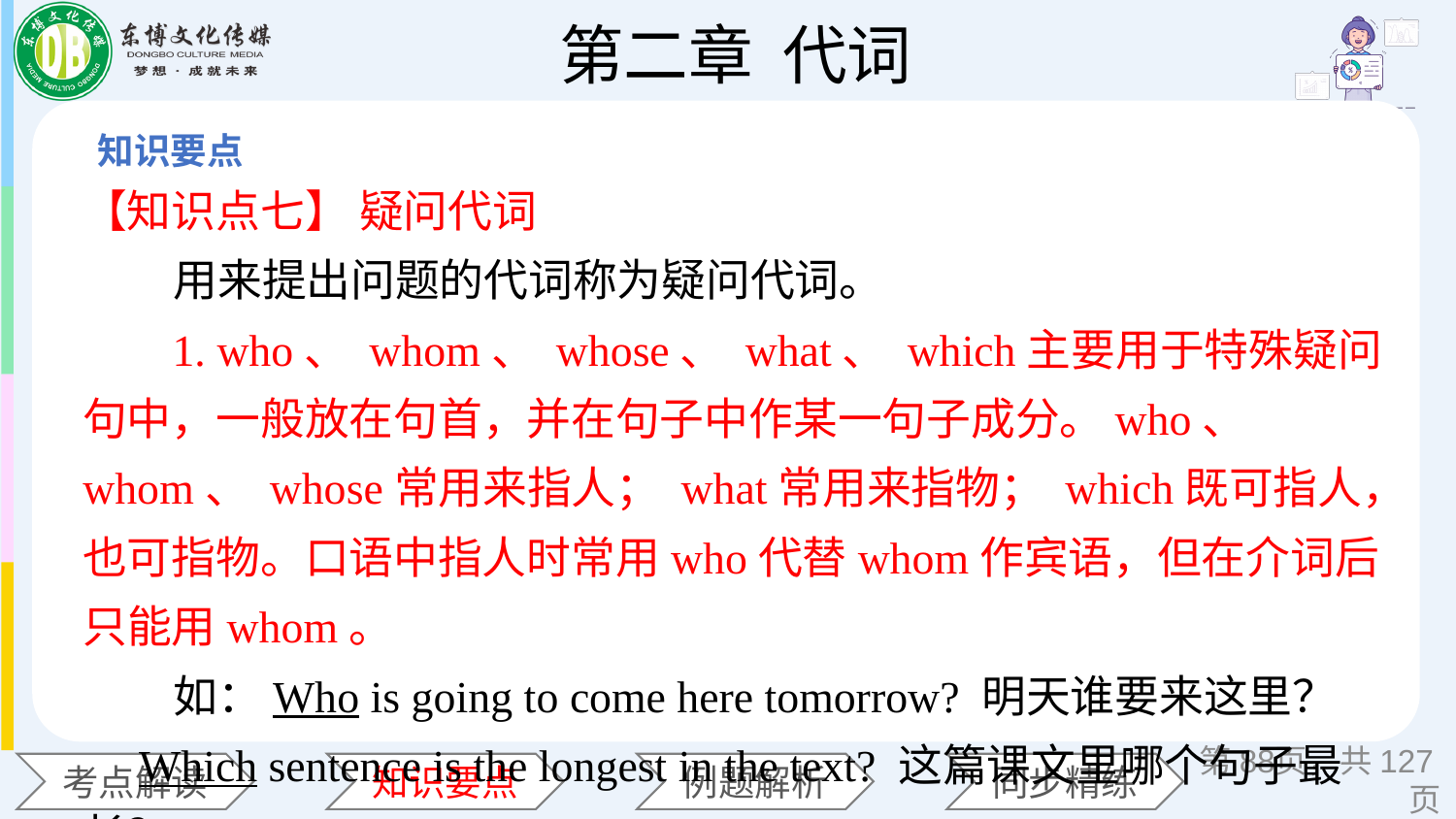

【知识点七】 疑问代词
        用来提出问题的代词称为疑问代词。
        1. who、 whom、 whose、 what、 which主要用于特殊疑问句中，一般放在句首，并在句子中作某一句子成分。who、 whom、 whose常用来指人； what常用来指物； which既可指人，也可指物。口语中指人时常用who代替whom作宾语，但在介词后只能用whom。
        如：Who is going to come here tomorrow? 明天谁要来这里？
     Which sentence is the longest in the text? 这篇课文里哪个句子最长？
第88页，共127页